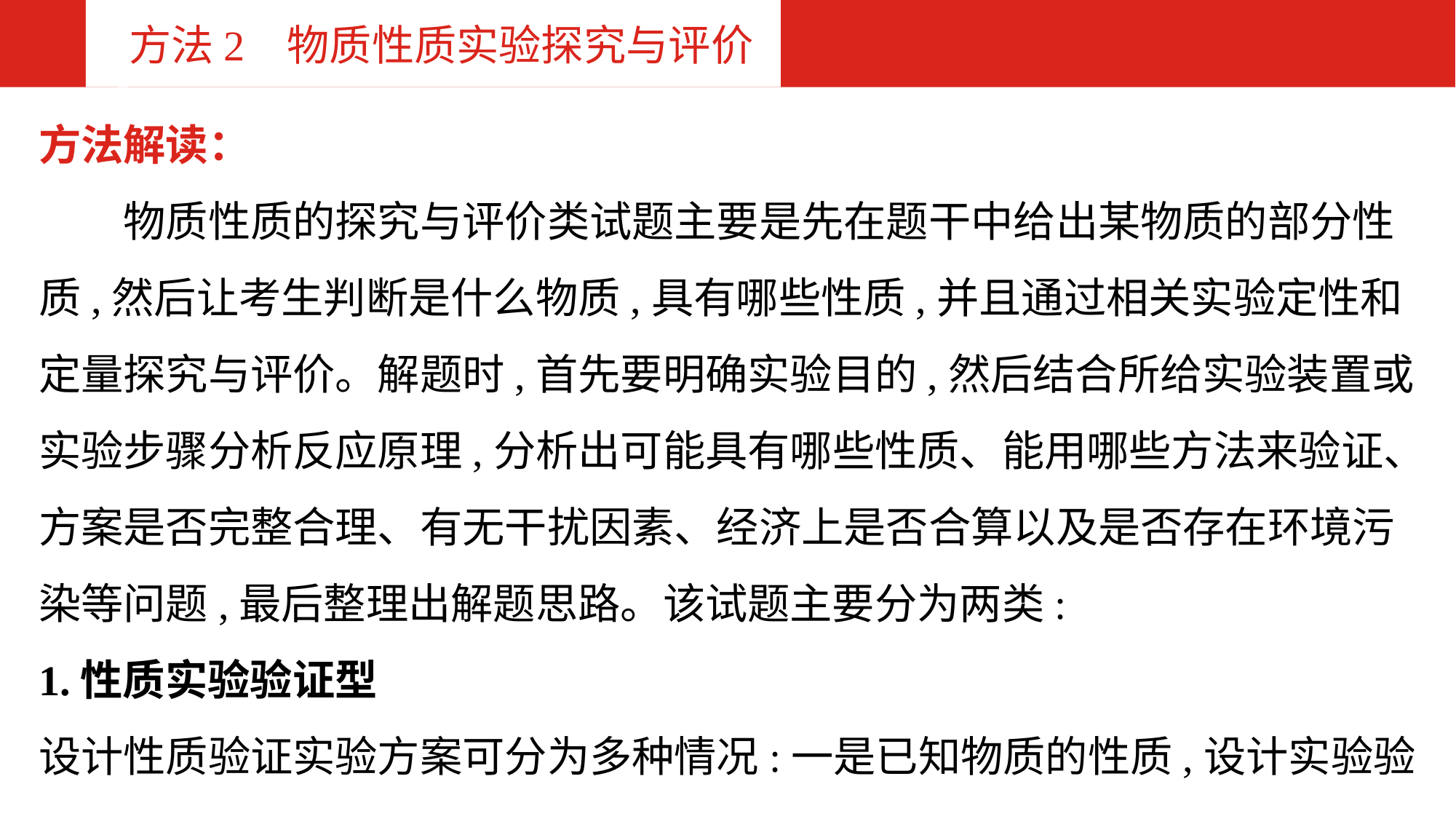

方法2   物质性质实验探究与评价

方法解读：
　　物质性质的探究与评价类试题主要是先在题干中给出某物质的部分性质,然后让考生判断是什么物质,具有哪些性质,并且通过相关实验定性和定量探究与评价。解题时,首先要明确实验目的,然后结合所给实验装置或实验步骤分析反应原理,分析出可能具有哪些性质、能用哪些方法来验证、方案是否完整合理、有无干扰因素、经济上是否合算以及是否存在环境污染等问题,最后整理出解题思路。该试题主要分为两类:
1.性质实验验证型
设计性质验证实验方案可分为多种情况:一是已知物质的性质,设计实验验